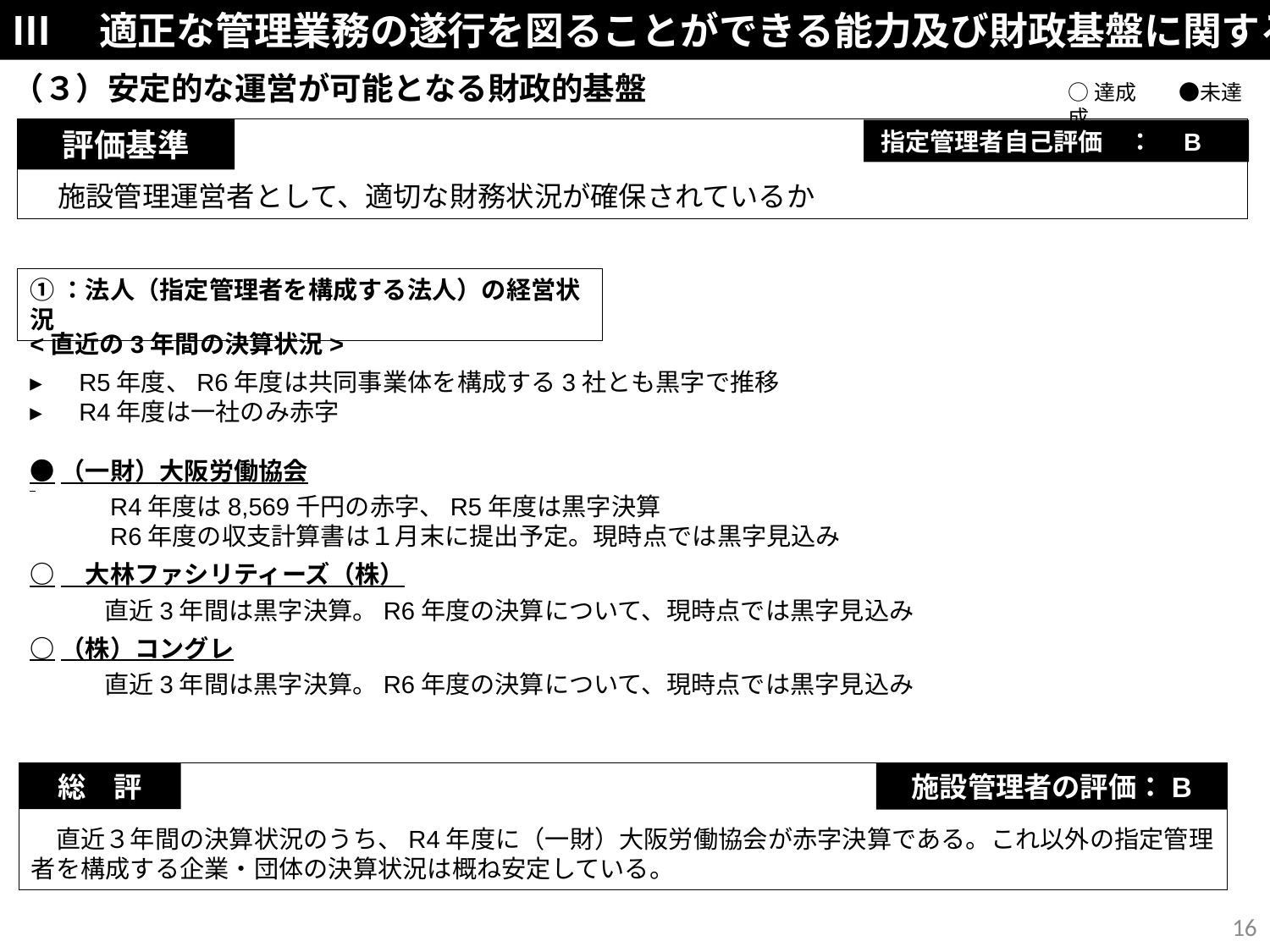

Ⅲ　適正な管理業務の遂行を図ることができる能力及び財政基盤に関する項目
（３）安定的な運営が可能となる財政的基盤
○達成　　●未達成

　施設管理運営者として、適切な財務状況が確保されているか
評価基準
指定管理者自己評価　：　B
①：法人（指定管理者を構成する法人）の経営状況
<直近の3年間の決算状況>

▸　R5年度、R6年度は共同事業体を構成する3社とも黒字で推移
▸　R4年度は一社のみ赤字

●（一財）大阪労働協会

　　　R4年度は8,569千円の赤字、R5年度は黒字決算
　　　R6年度の収支計算書は１月末に提出予定。現時点では黒字見込み

○　大林ファシリティーズ（株）

　　　直近3年間は黒字決算。R6年度の決算について、現時点では黒字見込み

○（株）コングレ

　　　直近3年間は黒字決算。R6年度の決算について、現時点では黒字見込み
　直近３年間の決算状況のうち、R4年度に（一財）大阪労働協会が赤字決算である。これ以外の指定管理者を構成する企業・団体の決算状況は概ね安定している。
総　評
施設管理者の評価：B
16